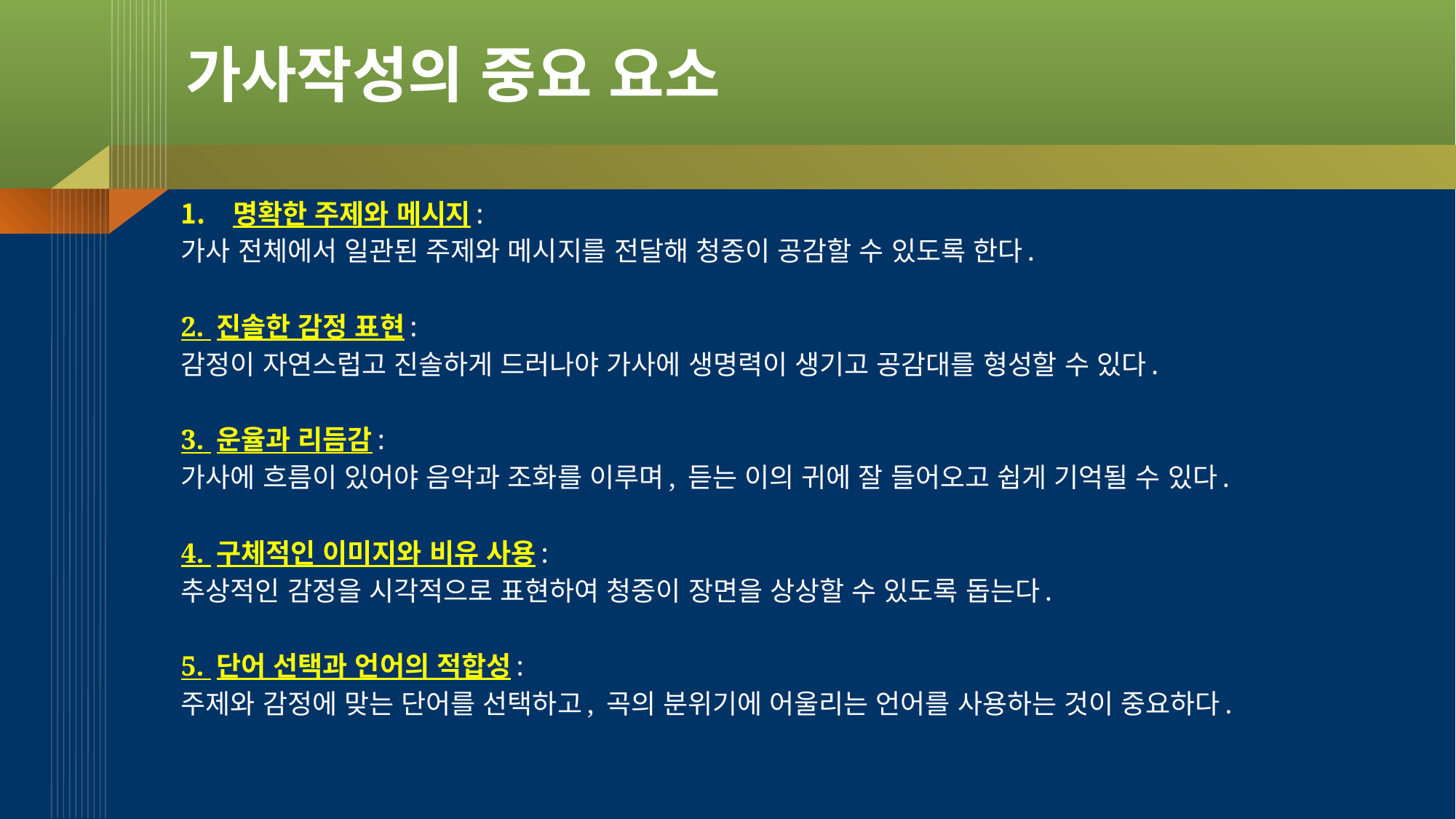

# 가사작성의 중요 요소
명확한 주제와 메시지:
가사 전체에서 일관된 주제와 메시지를 전달해 청중이 공감할 수 있도록 한다.

2. 진솔한 감정 표현:
감정이 자연스럽고 진솔하게 드러나야 가사에 생명력이 생기고 공감대를 형성할 수 있다.

3. 운율과 리듬감:
가사에 흐름이 있어야 음악과 조화를 이루며, 듣는 이의 귀에 잘 들어오고 쉽게 기억될 수 있다.

4. 구체적인 이미지와 비유 사용:
추상적인 감정을 시각적으로 표현하여 청중이 장면을 상상할 수 있도록 돕는다.

5. 단어 선택과 언어의 적합성:
주제와 감정에 맞는 단어를 선택하고, 곡의 분위기에 어울리는 언어를 사용하는 것이 중요하다.